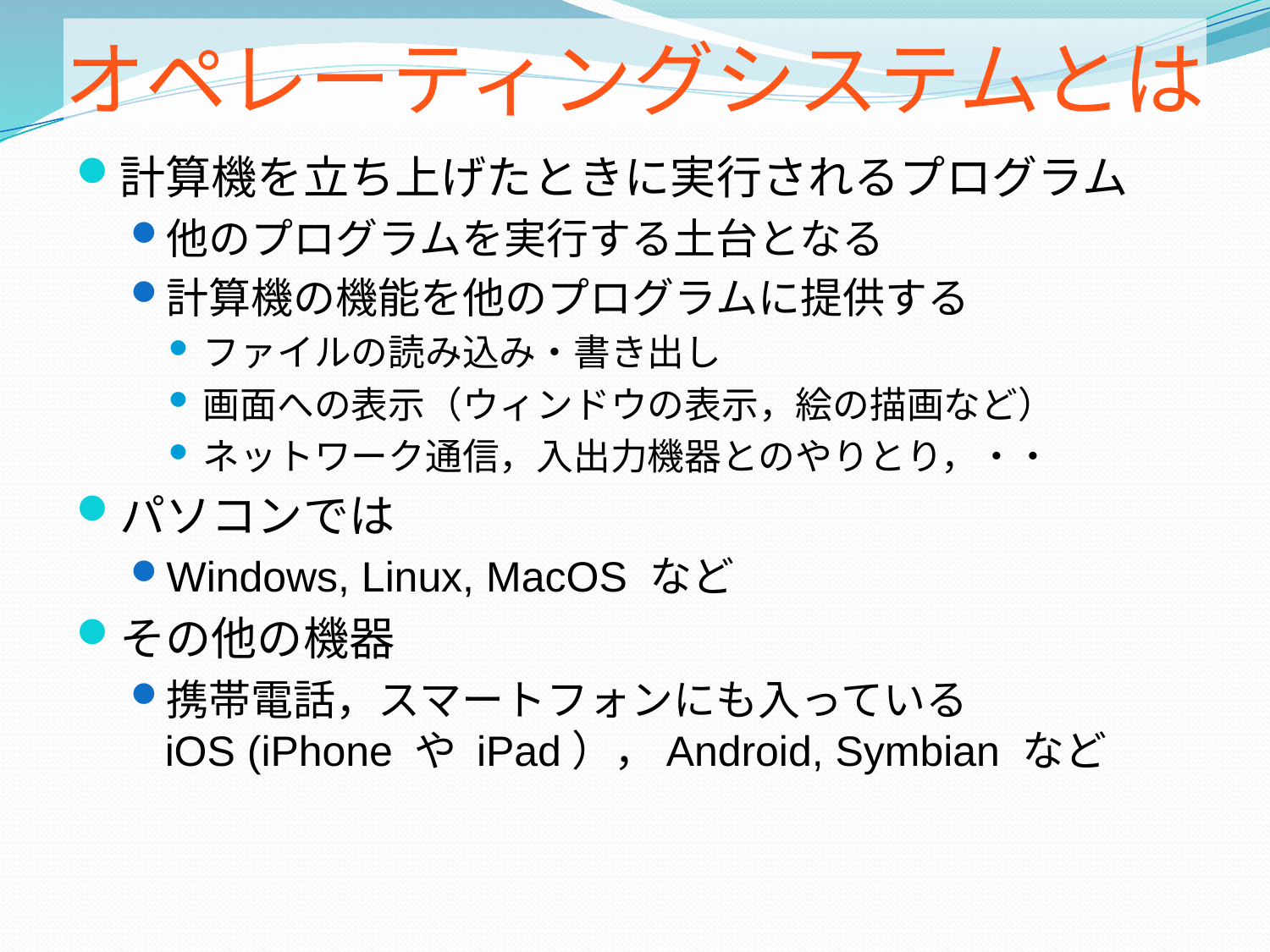

# オペレーティングシステムとは
計算機を立ち上げたときに実行されるプログラム
他のプログラムを実行する土台となる
計算機の機能を他のプログラムに提供する
ファイルの読み込み・書き出し
画面への表示（ウィンドウの表示，絵の描画など）
ネットワーク通信，入出力機器とのやりとり，・・
パソコンでは
Windows, Linux, MacOS など
その他の機器
携帯電話，スマートフォンにも入っている
iOS (iPhone や iPad），Android, Symbian など